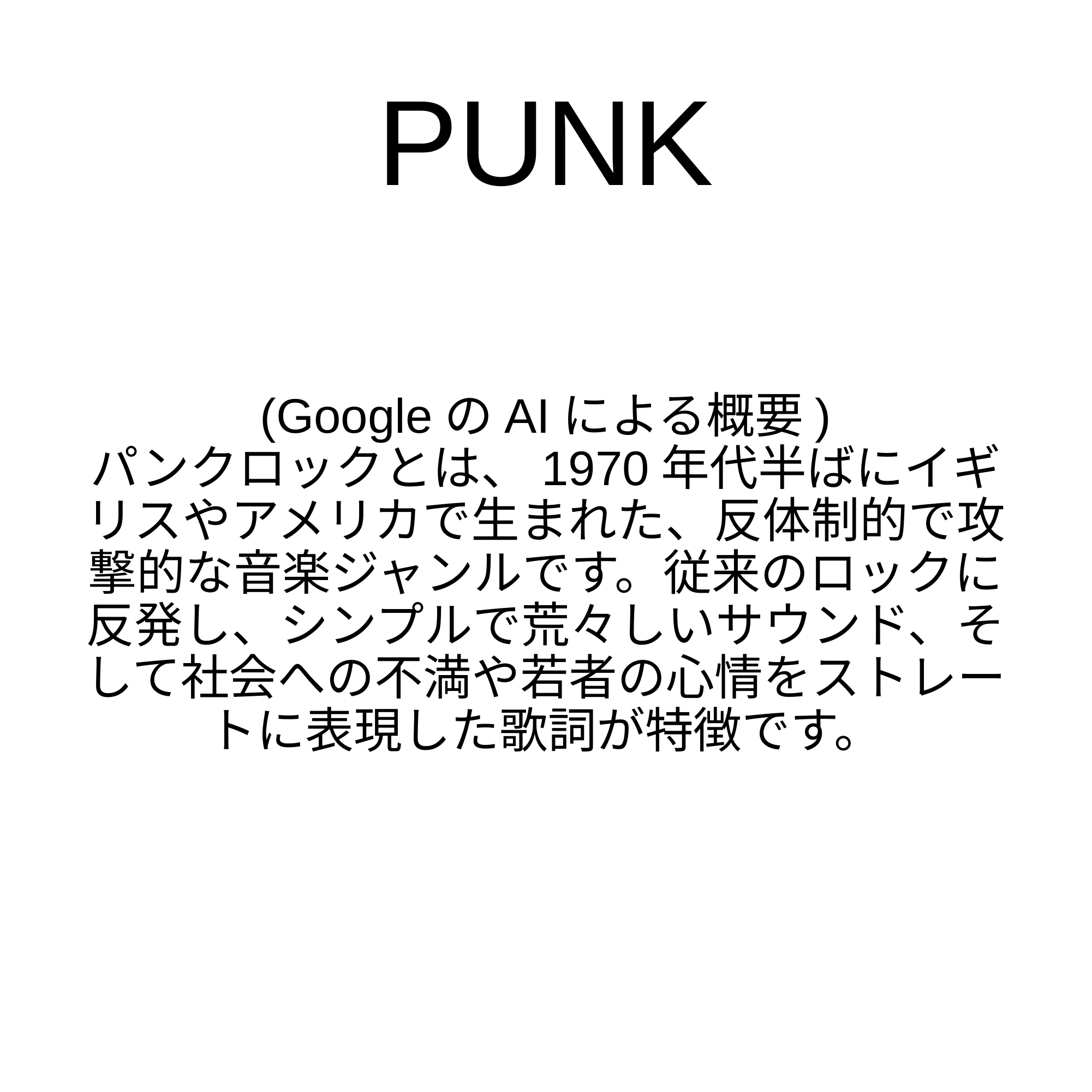

# PUNK
(GoogleのAIによる概要)
パンクロックとは、1970年代半ばにイギリスやアメリカで生まれた、反体制的で攻撃的な音楽ジャンルです。従来のロックに反発し、シンプルで荒々しいサウンド、そして社会への不満や若者の心情をストレートに表現した歌詞が特徴です。